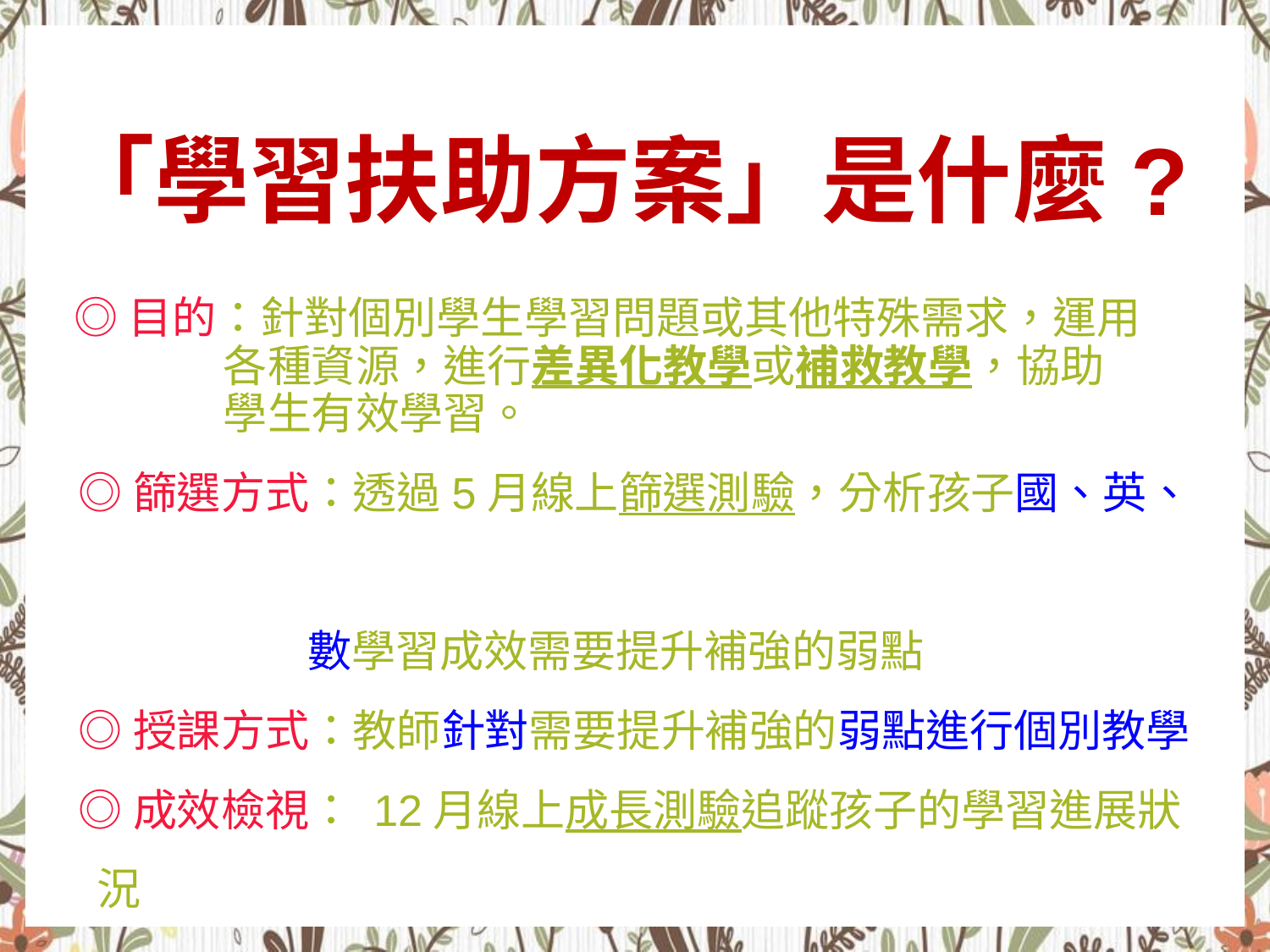

# 「學習扶助方案」是什麼?

◎目的：針對個別學生學習問題或其他特殊需求，運用
              各種資源，進行差異化教學或補救教學，協助
              學生有效學習。
◎篩選方式：透過5月線上篩選測驗，分析孩子國、英、
                      數學習成效需要提升補強的弱點
◎授課方式：教師針對需要提升補強的弱點進行個別教學
◎成效檢視： 12月線上成長測驗追蹤孩子的學習進展狀況